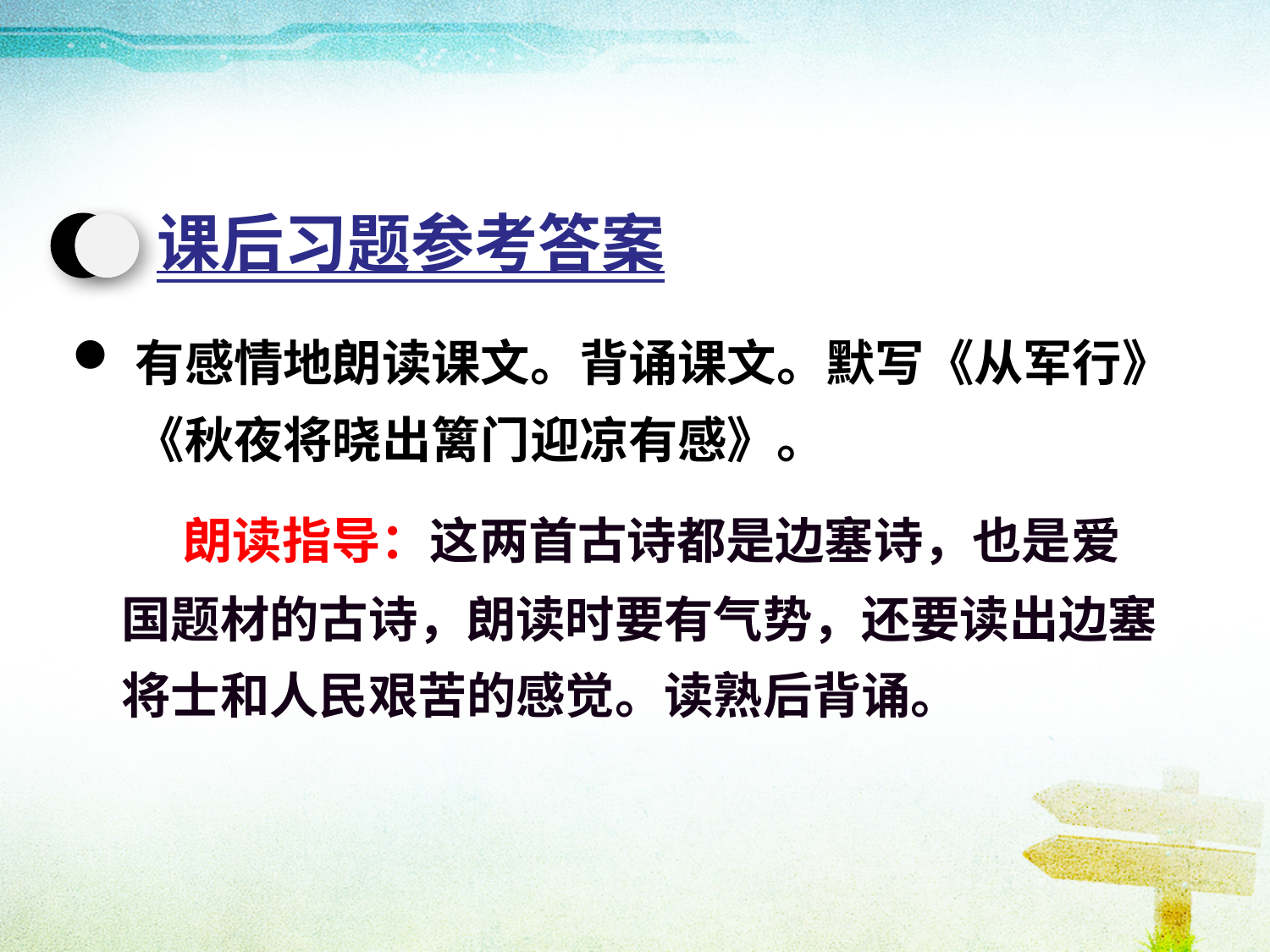

课后习题参考答案

有感情地朗读课文。背诵课文。默写《从军行》《秋夜将晓出篱门迎凉有感》。
    朗读指导：这两首古诗都是边塞诗，也是爱国题材的古诗，朗读时要有气势，还要读出边塞将士和人民艰苦的感觉。读熟后背诵。